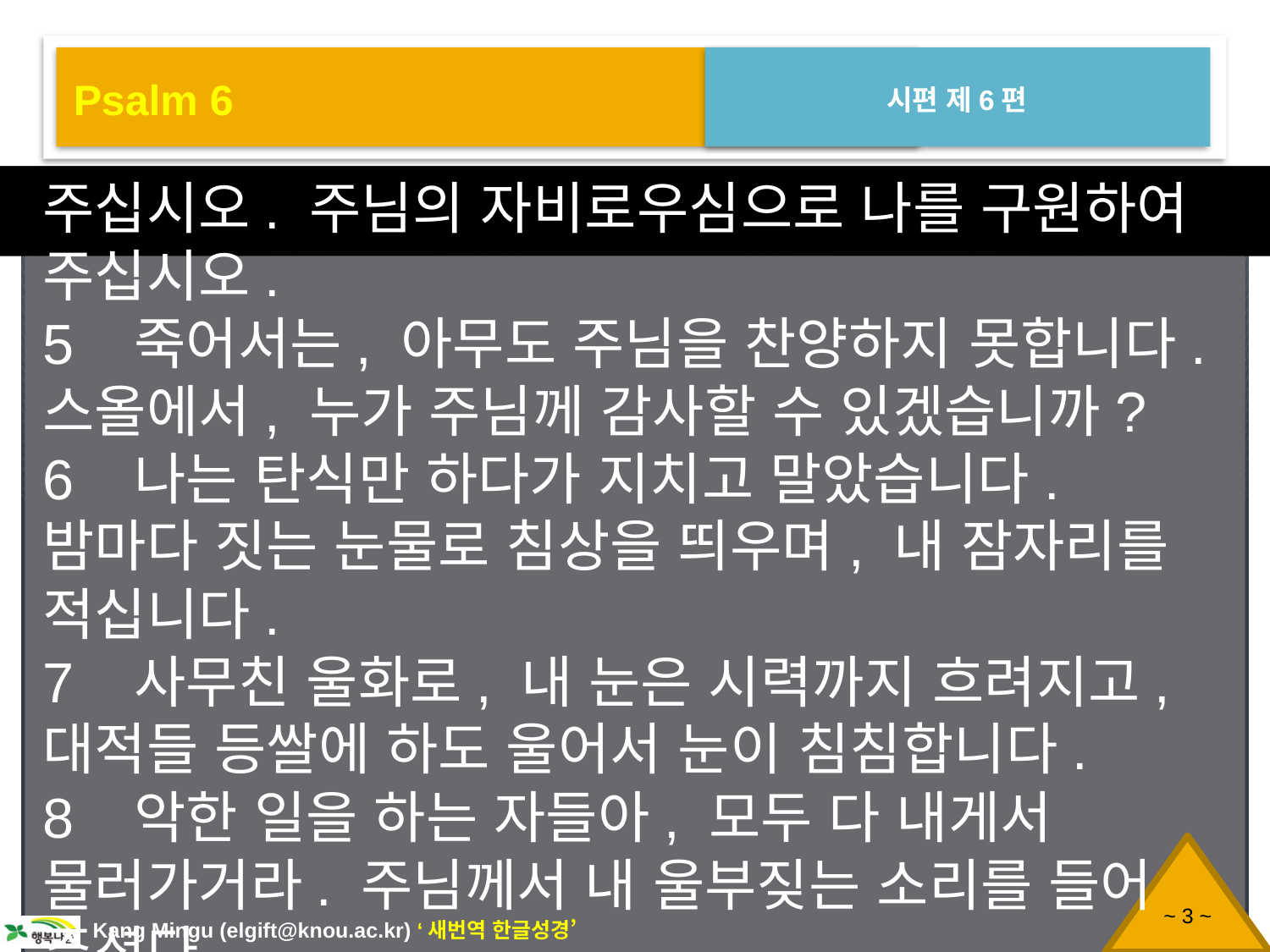

Psalm 6
시편 제6편
주십시오. 주님의 자비로우심으로 나를 구원하여 주십시오.
5   죽어서는, 아무도 주님을 찬양하지 못합니다. 스올에서, 누가 주님께 감사할 수 있겠습니까?
6   나는 탄식만 하다가 지치고 말았습니다. 밤마다 짓는 눈물로 침상을 띄우며, 내 잠자리를 적십니다.
7   사무친 울화로, 내 눈은 시력까지 흐려지고, 대적들 등쌀에 하도 울어서 눈이 침침합니다.
8   악한 일을 하는 자들아, 모두 다 내게서 물러가거라. 주님께서 내 울부짖는 소리를 들어 주셨다.